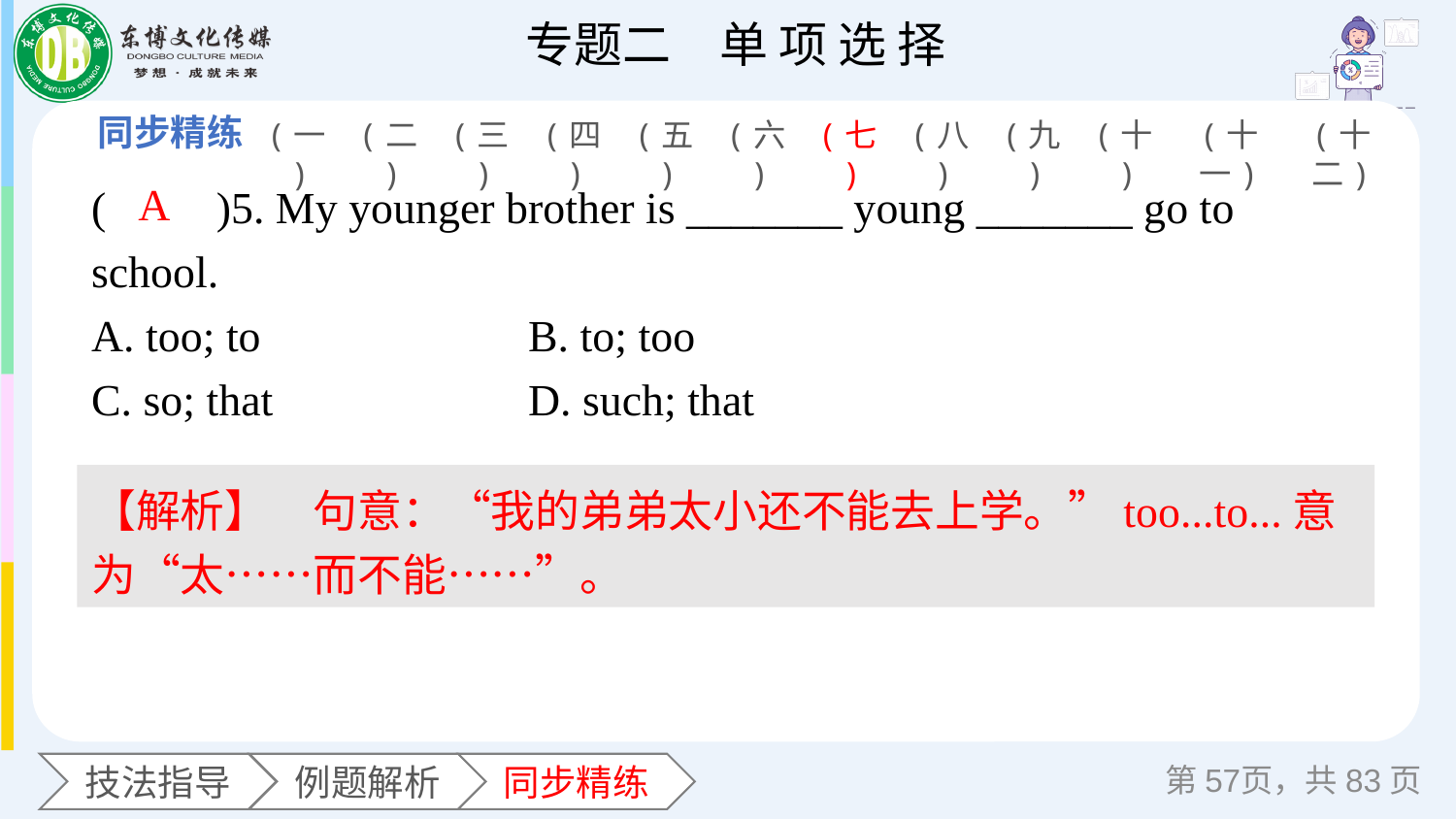

(一)
(二)
(三)
(四)
(五)
(六)
(七)
(八)
(九)
(十)
(十一)
(十二)
(　　)5. My younger brother is _______ young _______ go to school.
A. too; to    		B. to; too
C. so; that    		D. such; that
A
【解析】　句意：“我的弟弟太小还不能去上学。”too...to...意为“太……而不能……”。
第57页，共83页